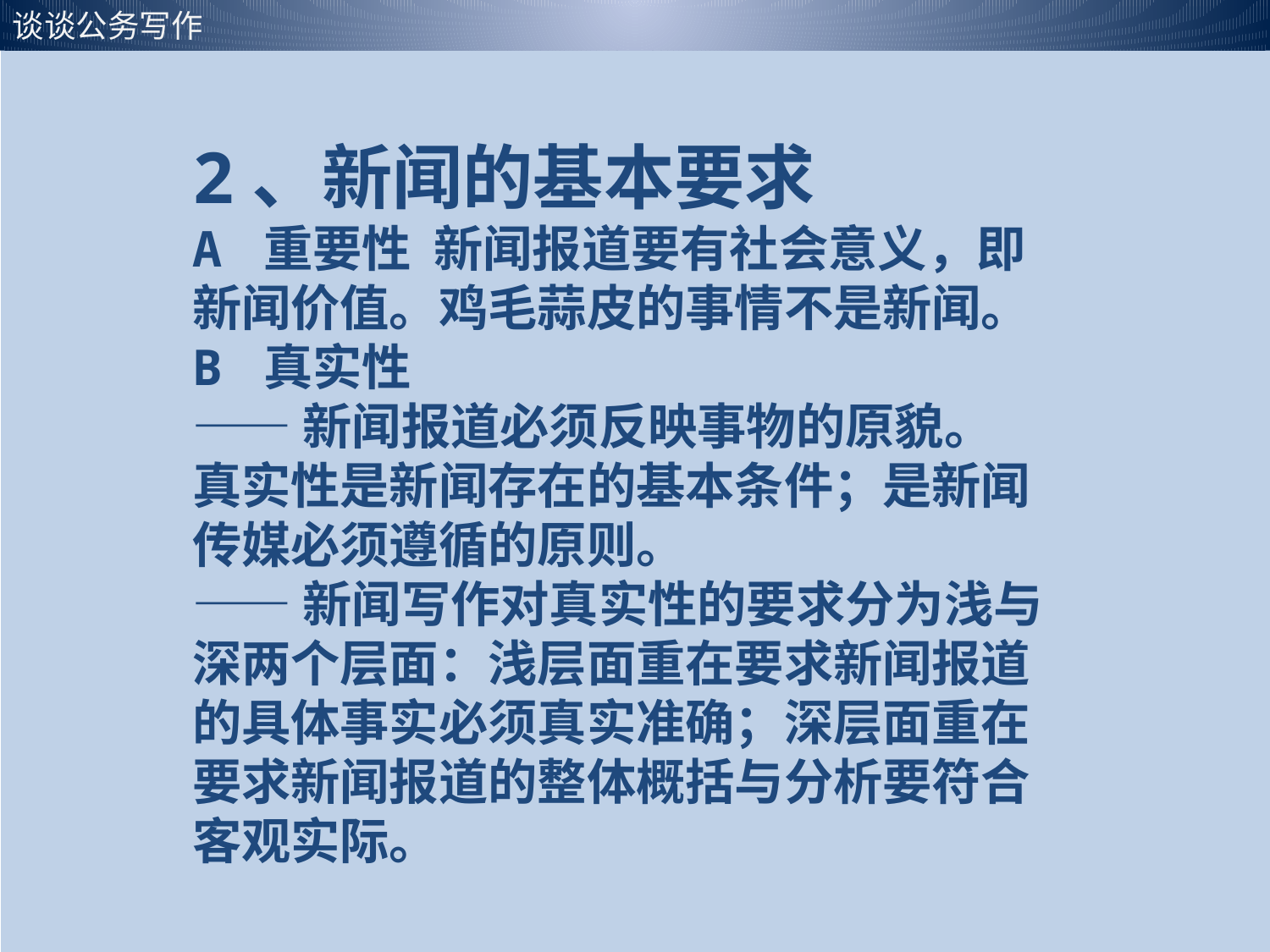

2、新闻的基本要求
A 重要性  新闻报道要有社会意义，即新闻价值。鸡毛蒜皮的事情不是新闻。
B 真实性
——新闻报道必须反映事物的原貌。
真实性是新闻存在的基本条件；是新闻传媒必须遵循的原则。
——新闻写作对真实性的要求分为浅与深两个层面：浅层面重在要求新闻报道的具体事实必须真实准确；深层面重在要求新闻报道的整体概括与分析要符合客观实际。